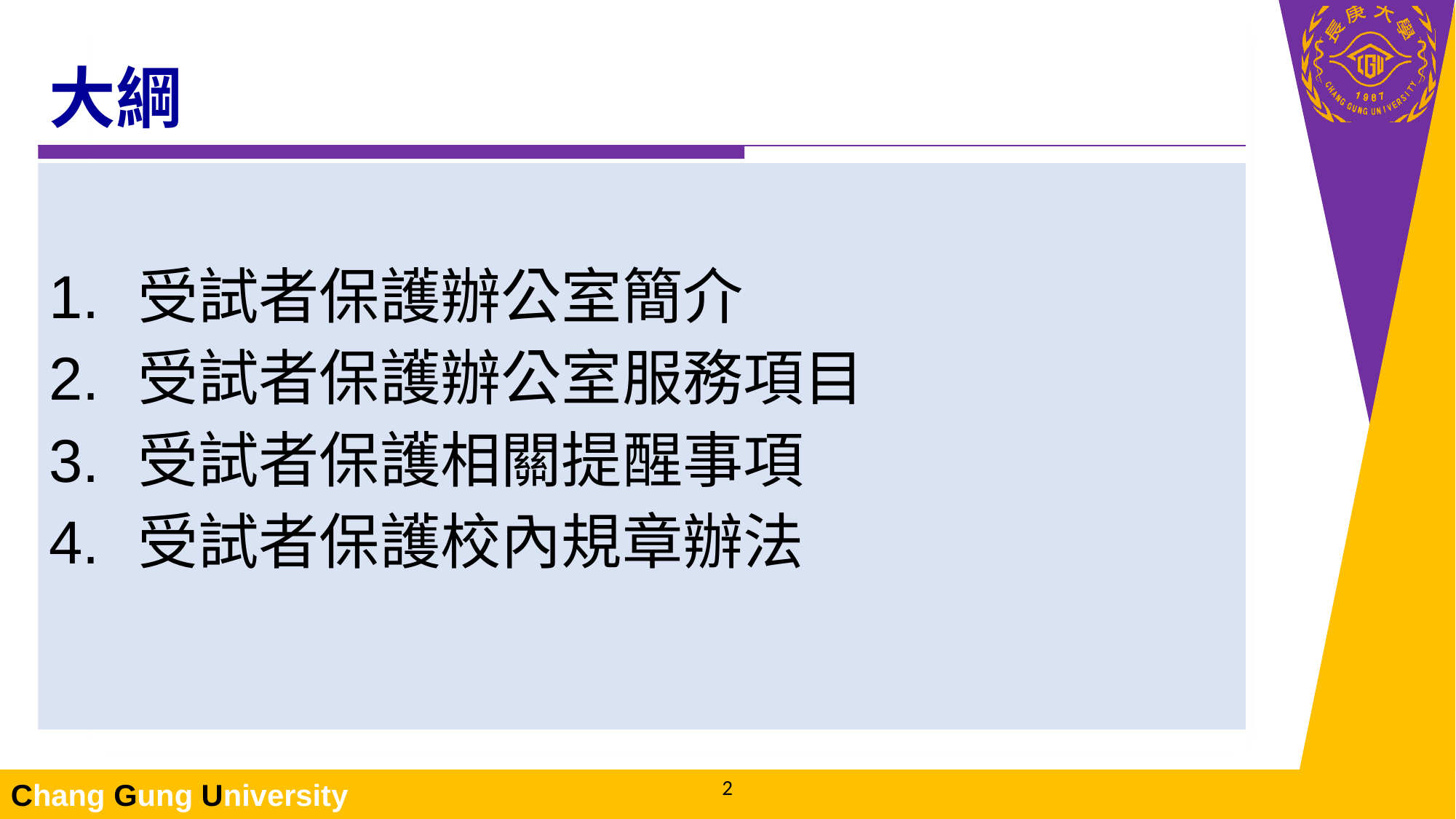

# 大綱

受試者保護辦公室簡介
受試者保護辦公室服務項目
受試者保護相關提醒事項
受試者保護校內規章辦法

2